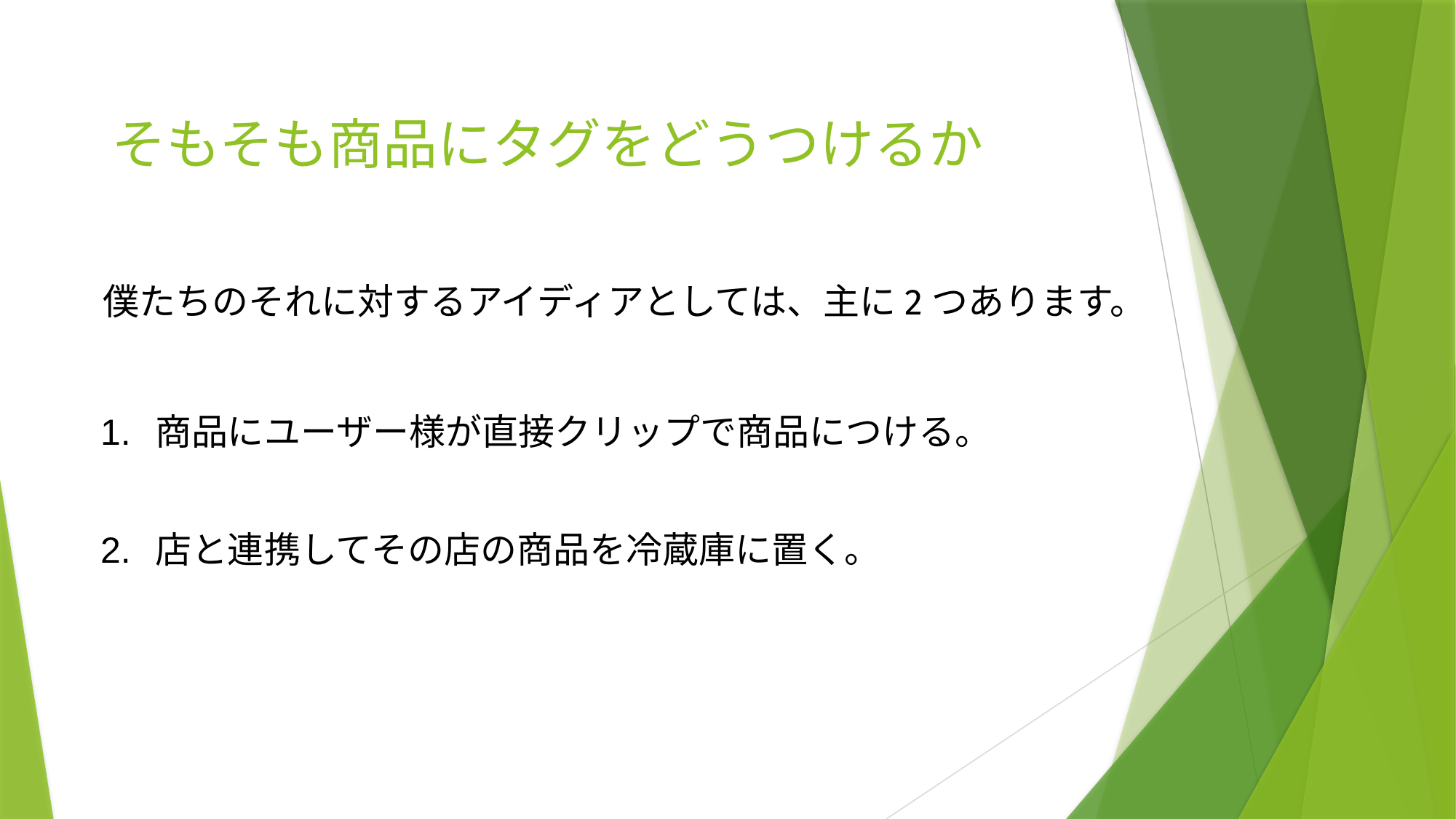

# そもそも商品にタグをどうつけるか
僕たちのそれに対するアイディアとしては、主に2つあります。

商品にユーザー様が直接クリップで商品につける。

店と連携してその店の商品を冷蔵庫に置く。